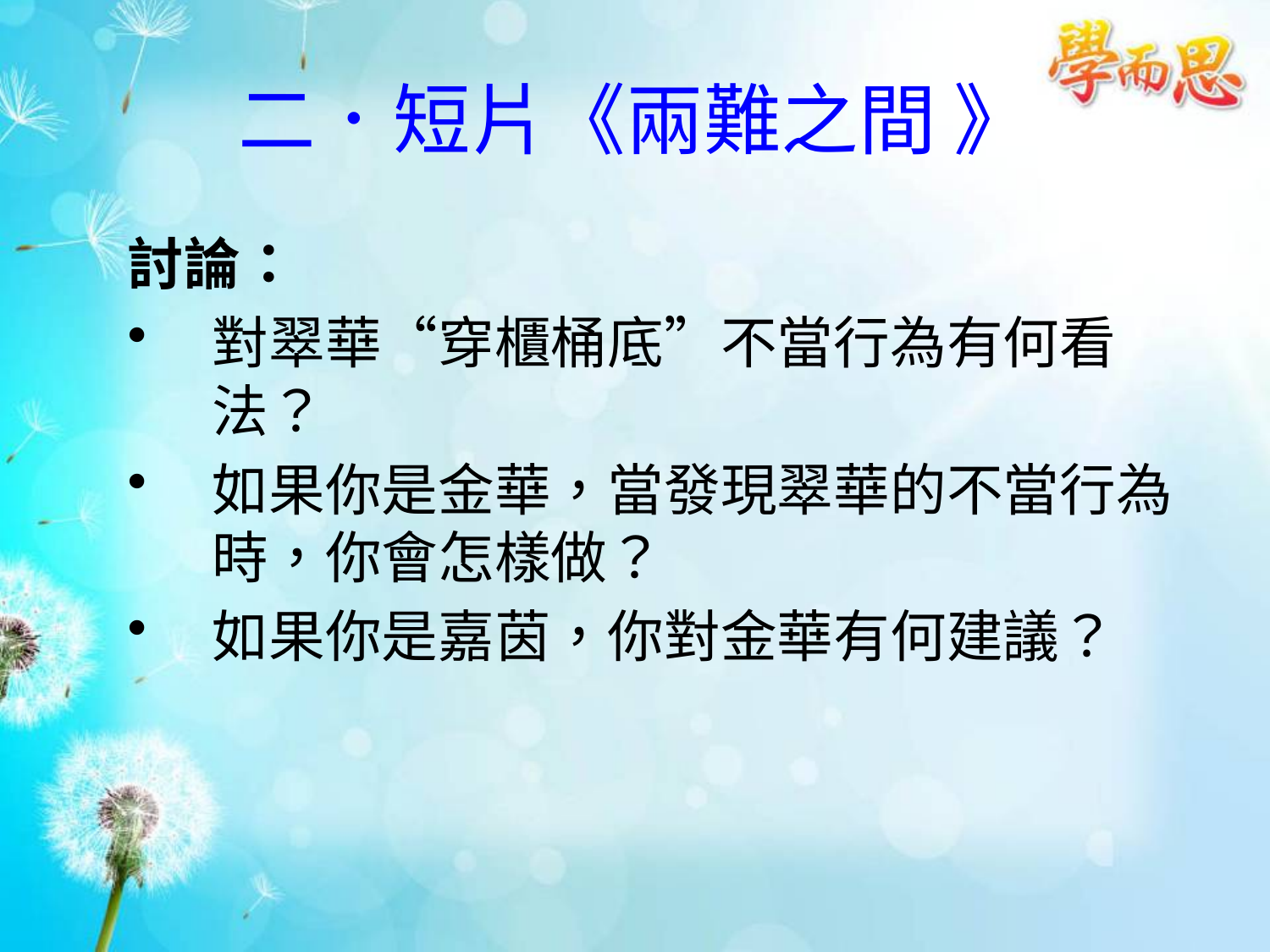

# 二．短片《兩難之間 》
討論：
對翠華“穿櫃桶底”不當行為有何看法？
如果你是金華，當發現翠華的不當行為時，你會怎樣做？
如果你是嘉茵，你對金華有何建議？